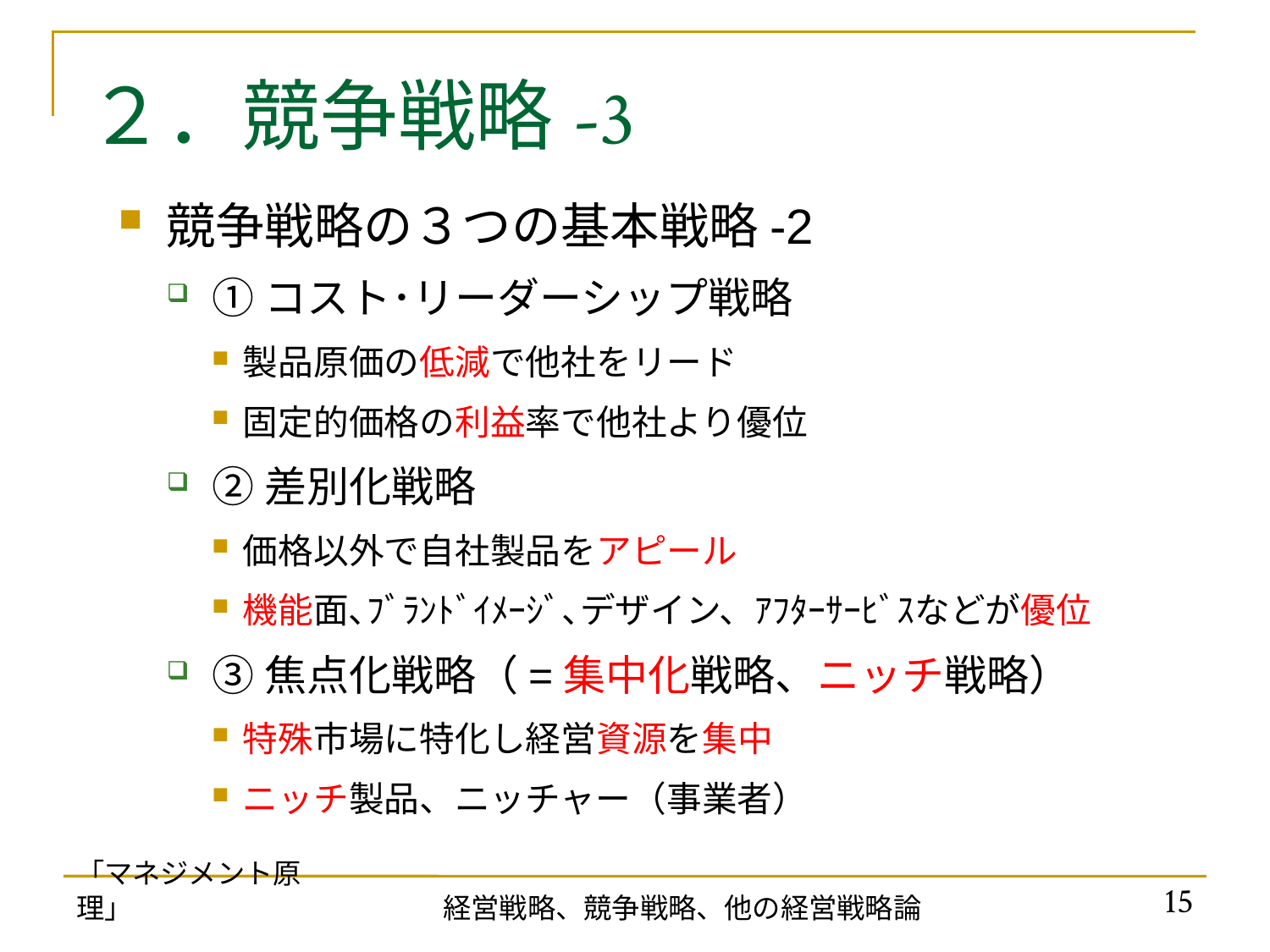

# ２．競争戦略-3
競争戦略の３つの基本戦略-2
①コスト･リーダーシップ戦略
製品原価の低減で他社をリード
固定的価格の利益率で他社より優位
②差別化戦略
価格以外で自社製品をアピール
機能面､ﾌﾞﾗﾝﾄﾞｲﾒｰｼﾞ､デザイン、ｱﾌﾀｰｻｰﾋﾞｽなどが優位
③焦点化戦略（=集中化戦略、ニッチ戦略）
特殊市場に特化し経営資源を集中
ニッチ製品、ニッチャー（事業者）
「マネジメント原理」
15
経営戦略、競争戦略、他の経営戦略論